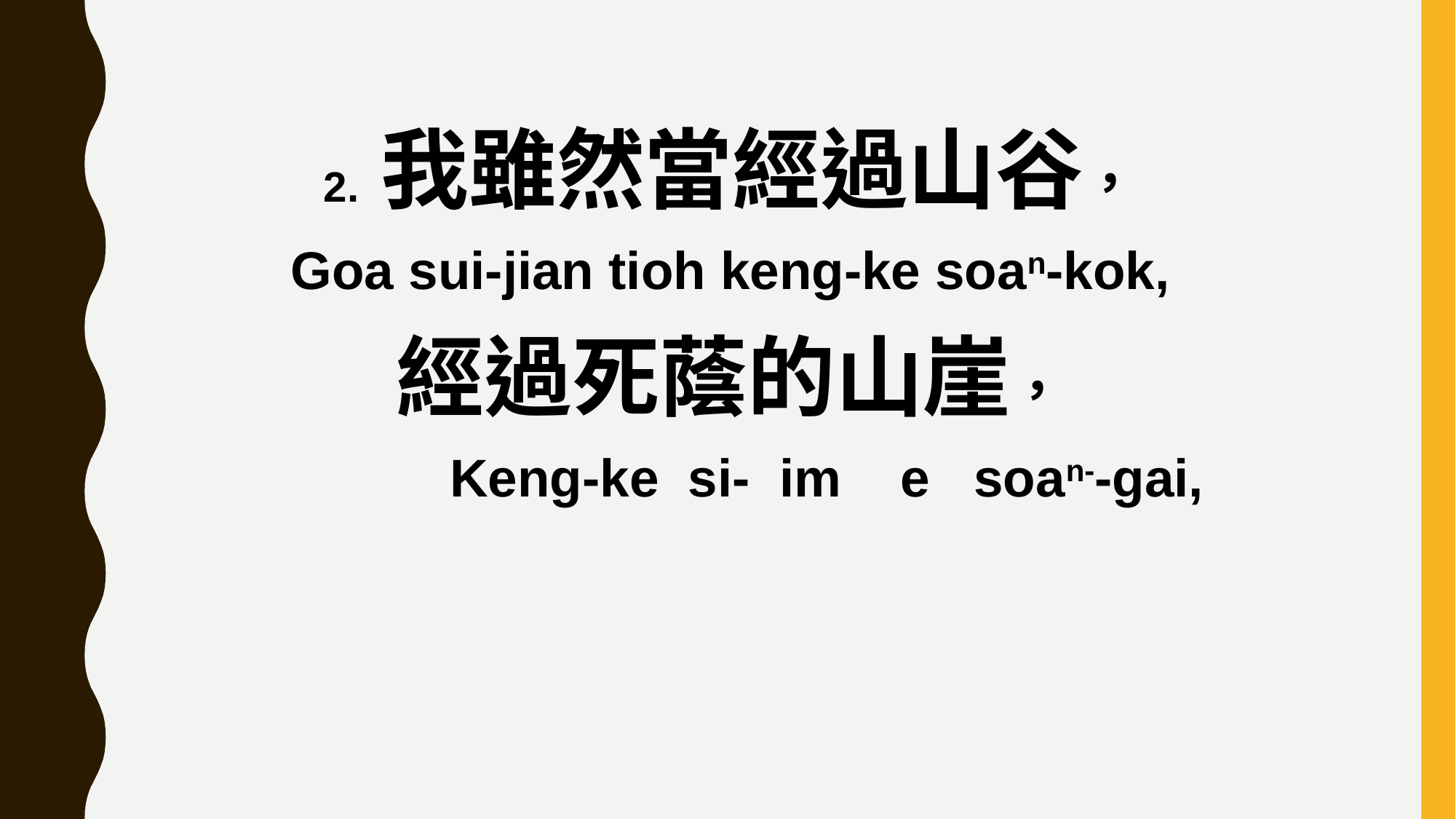

2. 我雖然當經過山谷，
Goa sui-jian tioh keng-ke soan-kok,
經過死蔭的山崖，
                  Keng-ke  si-  im    e   soan--gai,